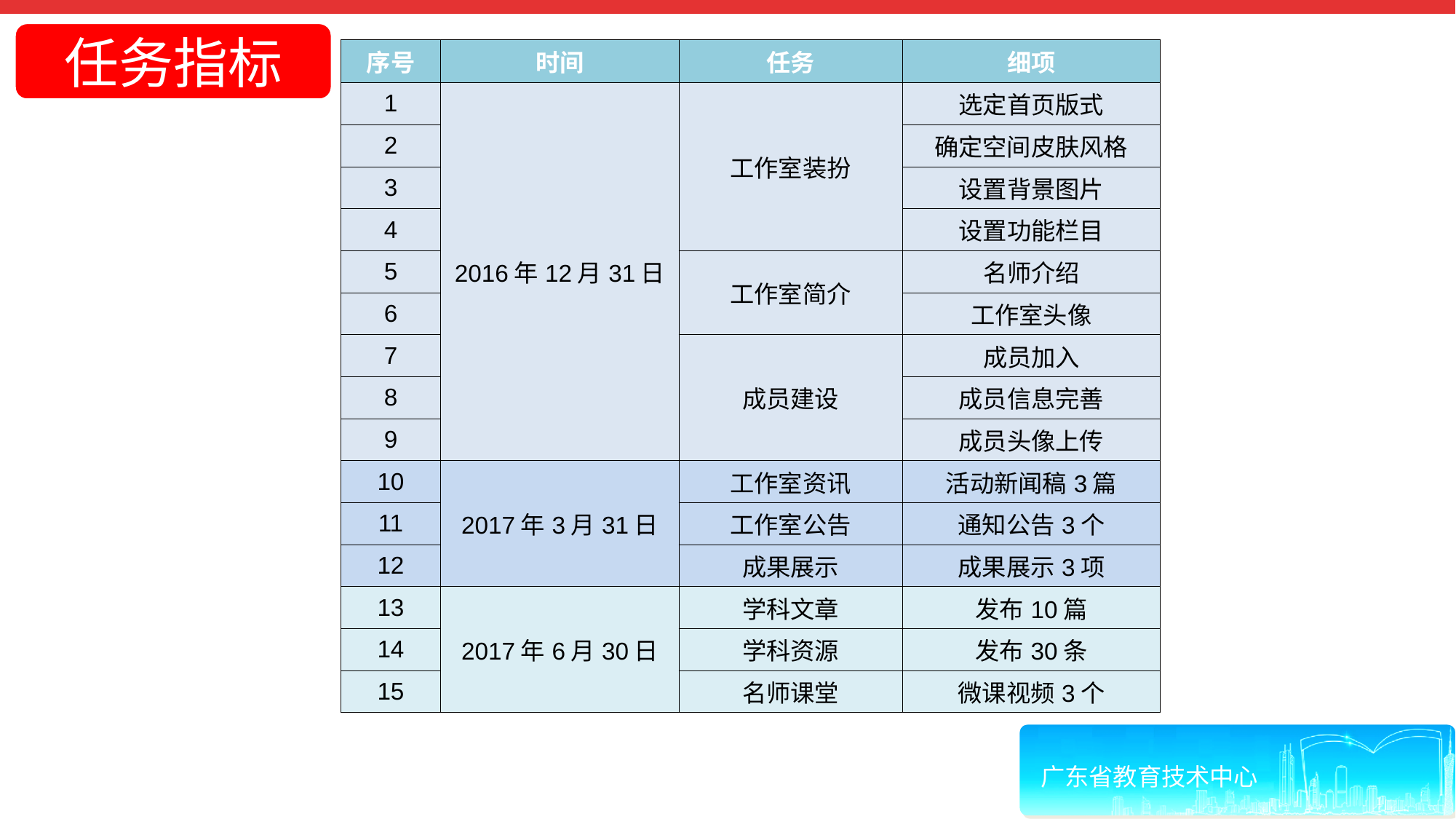

任务指标
| 序号 | 时间 | 任务 | 细项 |
| --- | --- | --- | --- |
| 1 | 2016年12月31日 | 工作室装扮 | 选定首页版式 |
| 2 |  |  | 确定空间皮肤风格 |
| 3 |  |  | 设置背景图片 |
| 4 |  |  | 设置功能栏目 |
| 5 |  | 工作室简介 | 名师介绍 |
| 6 |  |  | 工作室头像 |
| 7 |  | 成员建设 | 成员加入 |
| 8 |  |  | 成员信息完善 |
| 9 |  |  | 成员头像上传 |
| 10 | 2017年3月31日 | 工作室资讯 | 活动新闻稿3篇 |
| 11 |  | 工作室公告 | 通知公告3个 |
| 12 |  | 成果展示 | 成果展示3项 |
| 13 | 2017年6月30日 | 学科文章 | 发布10篇 |
| 14 |  | 学科资源 | 发布30条 |
| 15 |  | 名师课堂 | 微课视频3个 |